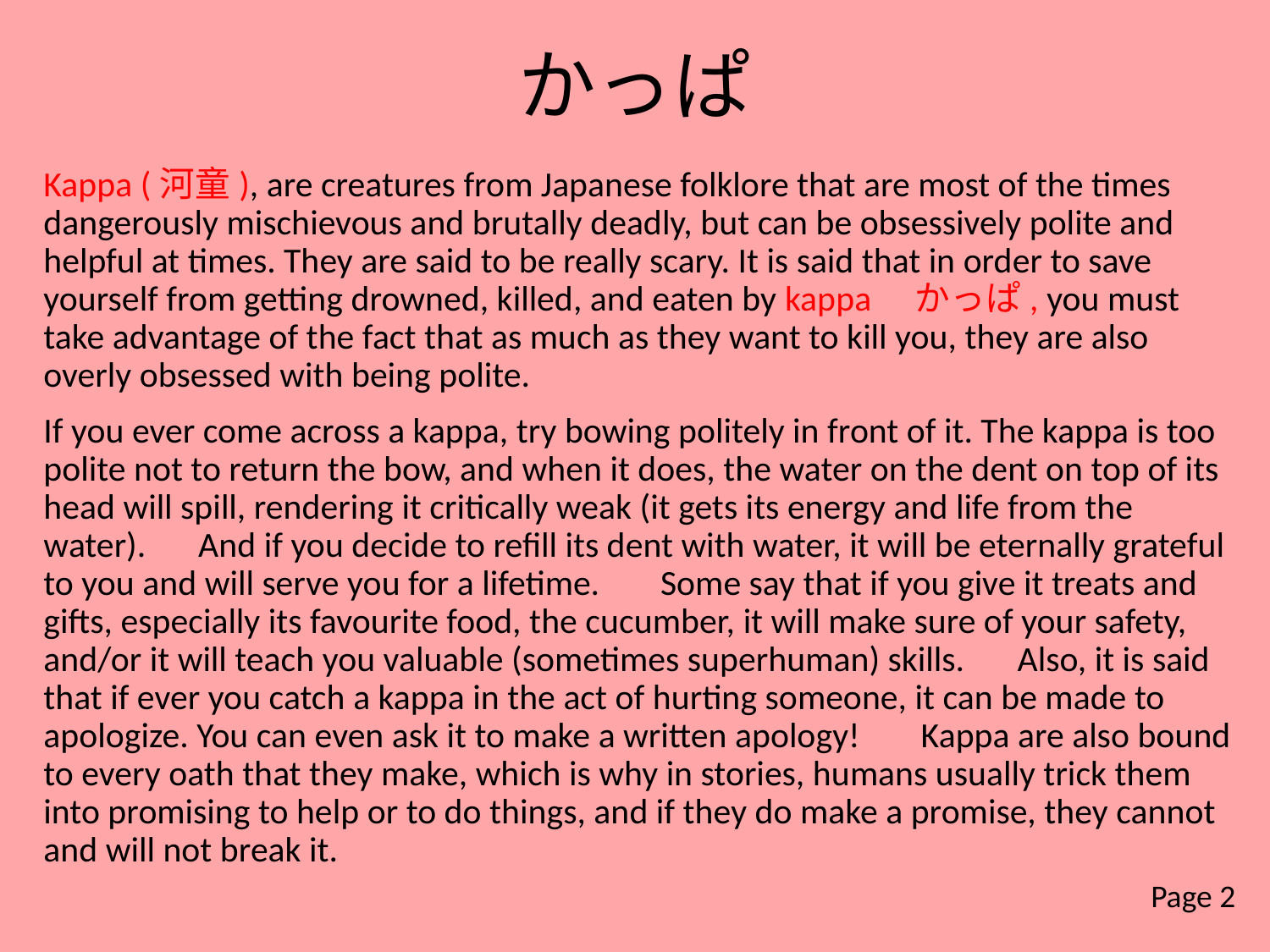

# かっぱ
Kappa (河童), are creatures from Japanese folklore that are most of the times dangerously mischievous and brutally deadly, but can be obsessively polite and helpful at times. They are said to be really scary. It is said that in order to save yourself from getting drowned, killed, and eaten by kappa　かっぱ, you must take advantage of the fact that as much as they want to kill you, they are also overly obsessed with being polite.
If you ever come across a kappa, try bowing politely in front of it. The kappa is too polite not to return the bow, and when it does, the water on the dent on top of its head will spill, rendering it critically weak (it gets its energy and life from the water).　And if you decide to refill its dent with water, it will be eternally grateful to you and will serve you for a lifetime. 　Some say that if you give it treats and gifts, especially its favourite food, the cucumber, it will make sure of your safety, and/or it will teach you valuable (sometimes superhuman) skills.　Also, it is said that if ever you catch a kappa in the act of hurting someone, it can be made to apologize. You can even ask it to make a written apology! 　Kappa are also bound to every oath that they make, which is why in stories, humans usually trick them into promising to help or to do things, and if they do make a promise, they cannot and will not break it.
Page 2